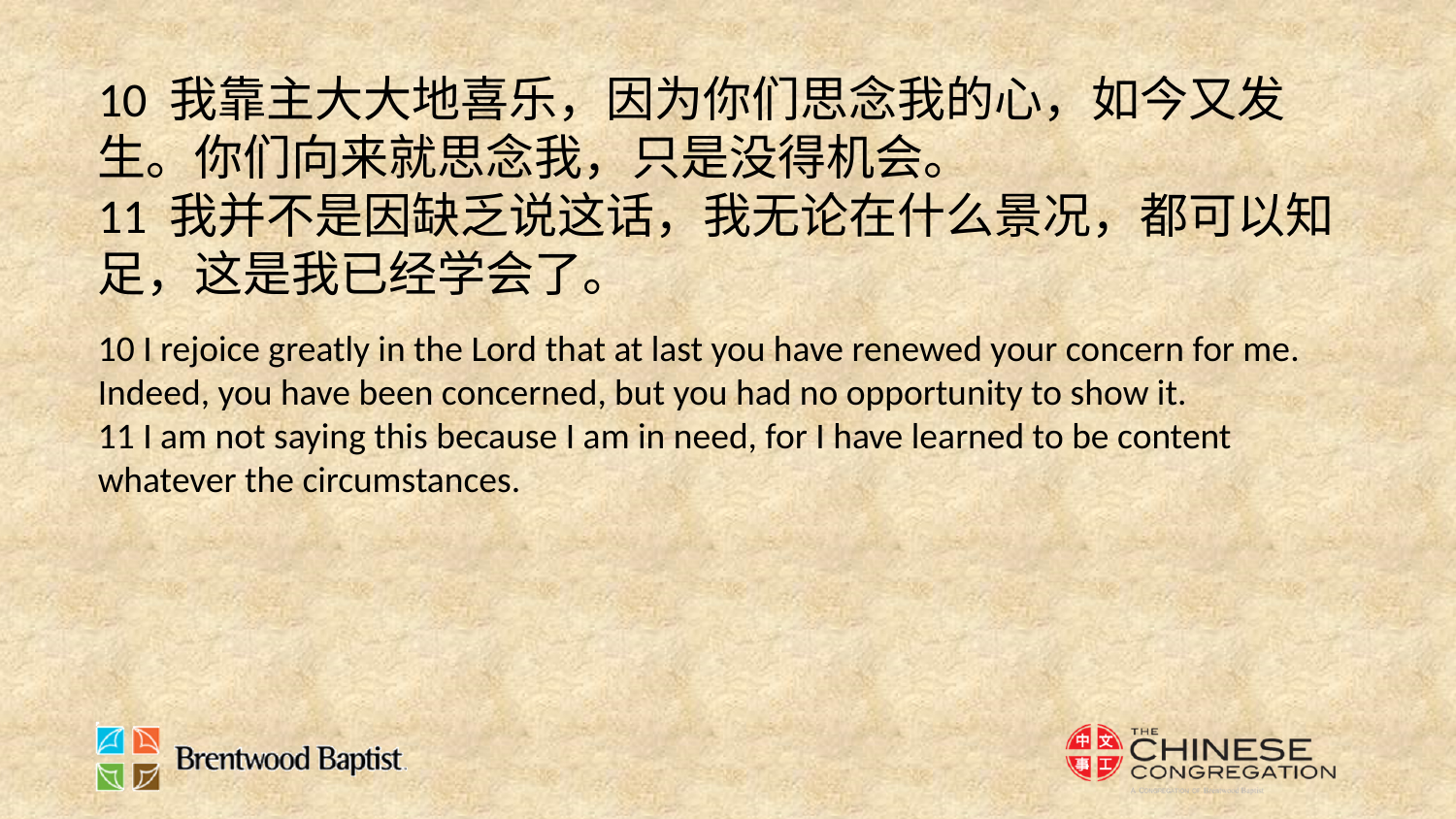

10 我靠主大大地喜乐，因为你们思念我的心，如今又发生。你们向来就思念我，只是没得机会。
11 我并不是因缺乏说这话，我无论在什么景况，都可以知足，这是我已经学会了。

10 I rejoice greatly in the Lord that at last you have renewed your concern for me. Indeed, you have been concerned, but you had no opportunity to show it.
11 I am not saying this because I am in need, for I have learned to be content whatever the circumstances.